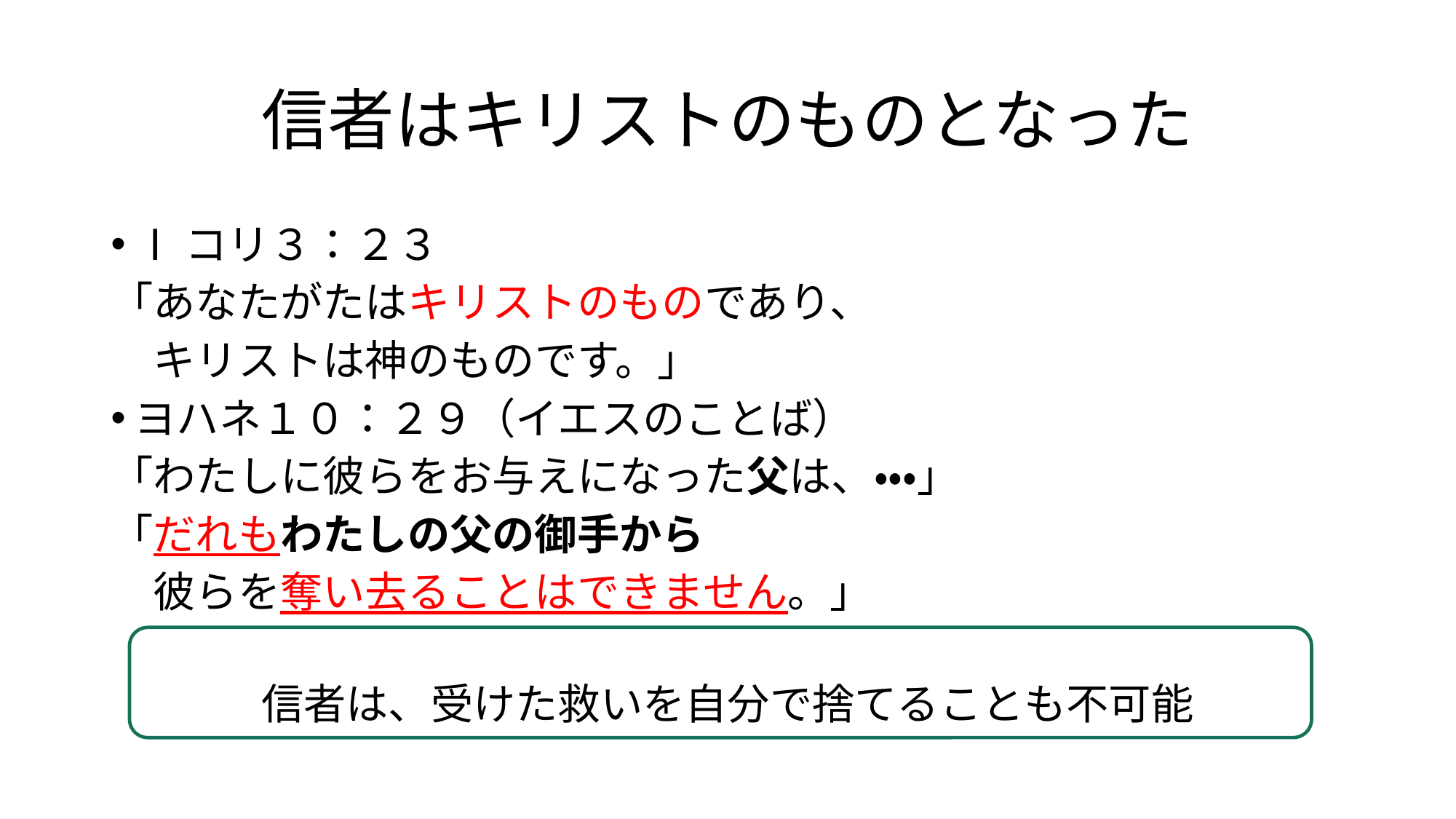

# 信者はキリストのものとなった
Ⅰコリ３：２３
「あなたがたはキリストのものであり、
　キリストは神のものです。」
ヨハネ１０：２９（イエスのことば）
「わたしに彼らをお与えになった父は、・・・」
「だれもわたしの父の御手から
　彼らを奪い去ることはできません。」

信者は、受けた救いを自分で捨てることも不可能